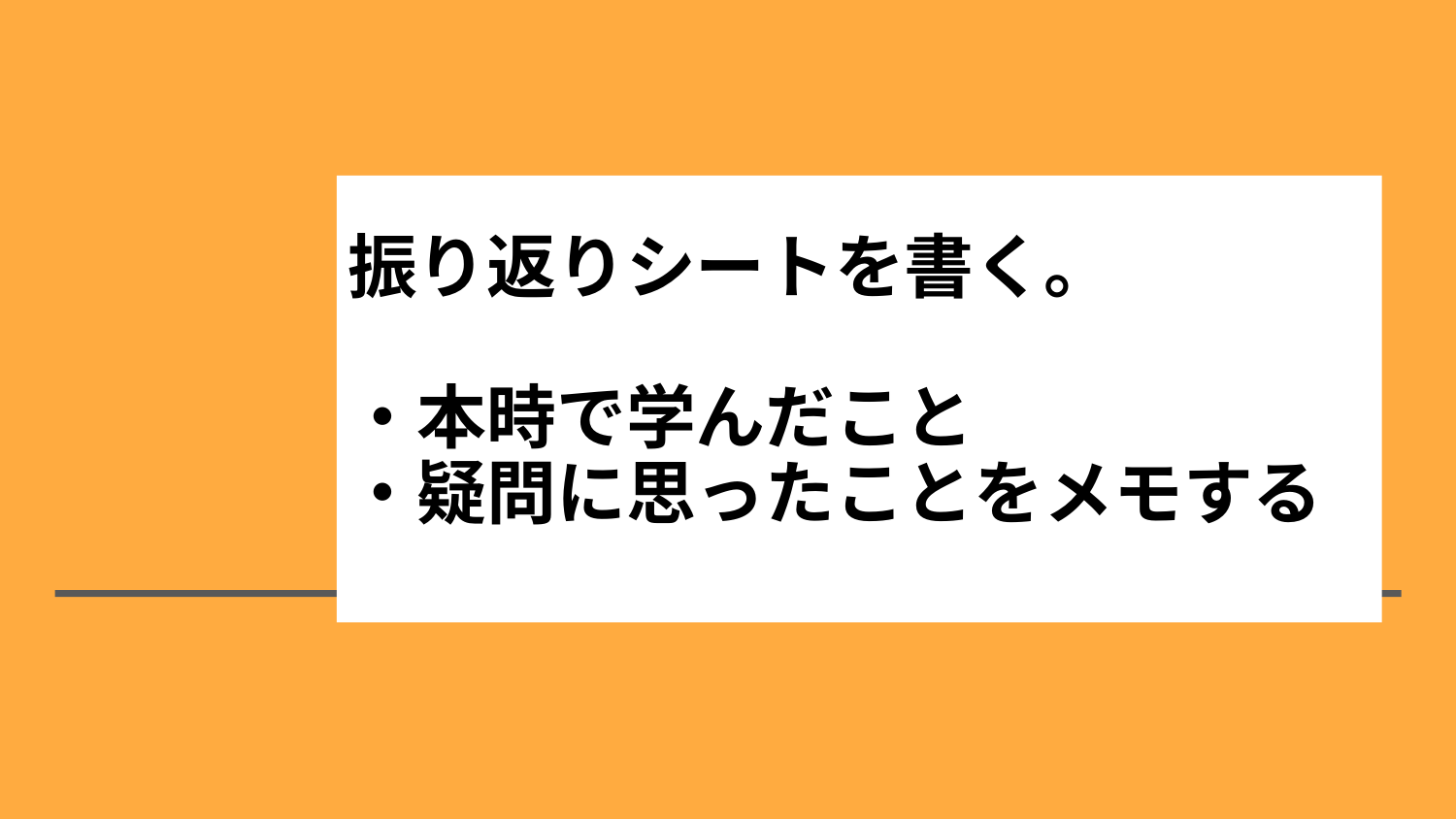

# 振り返りシートを書く。 ・本時で学んだこと ・疑問に思ったことをメモする